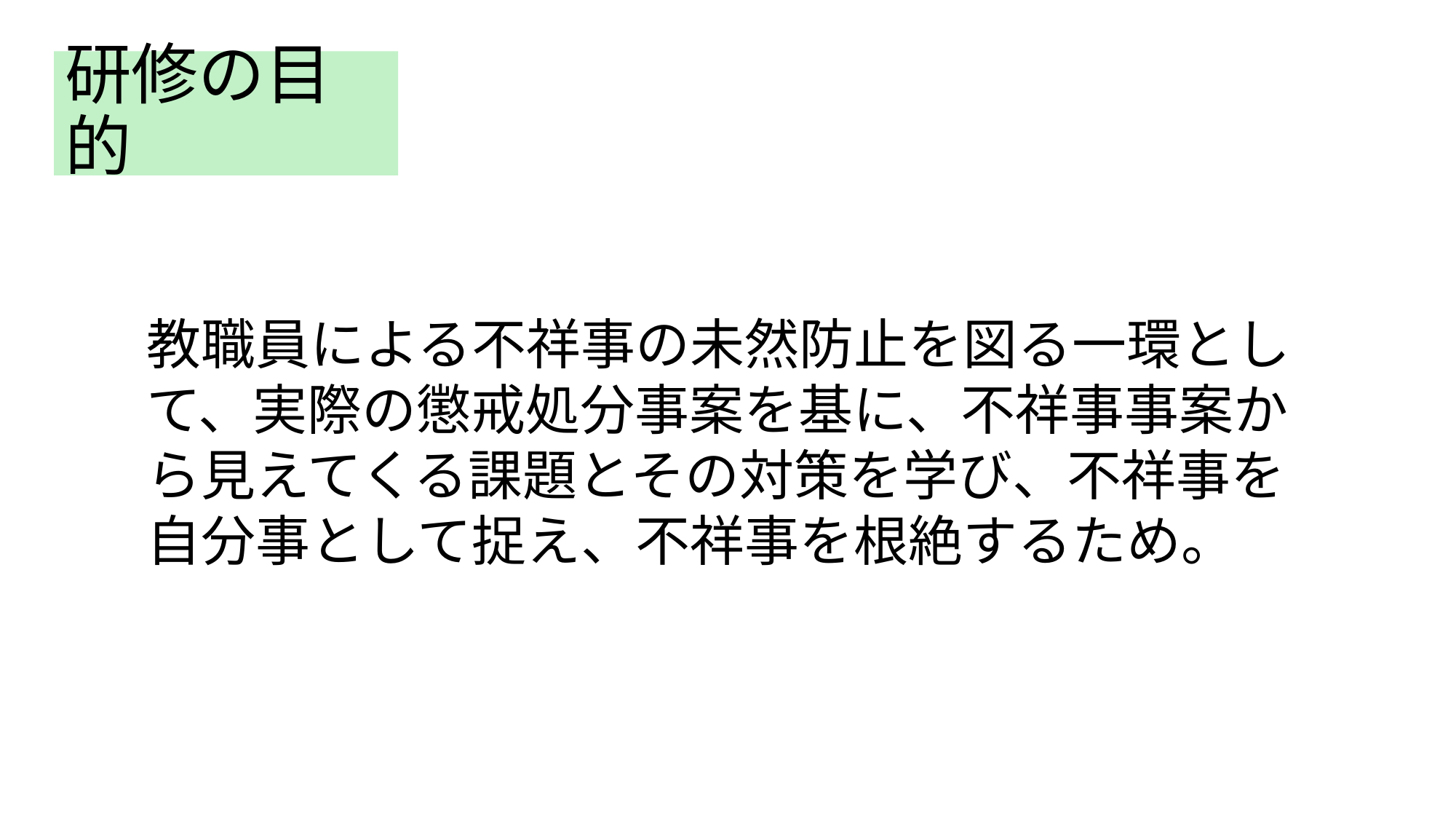

# 研修の目的
教職員による不祥事の未然防止を図る一環として、実際の懲戒処分事案を基に、不祥事事案から見えてくる課題とその対策を学び、不祥事を自分事として捉え、不祥事を根絶するため。